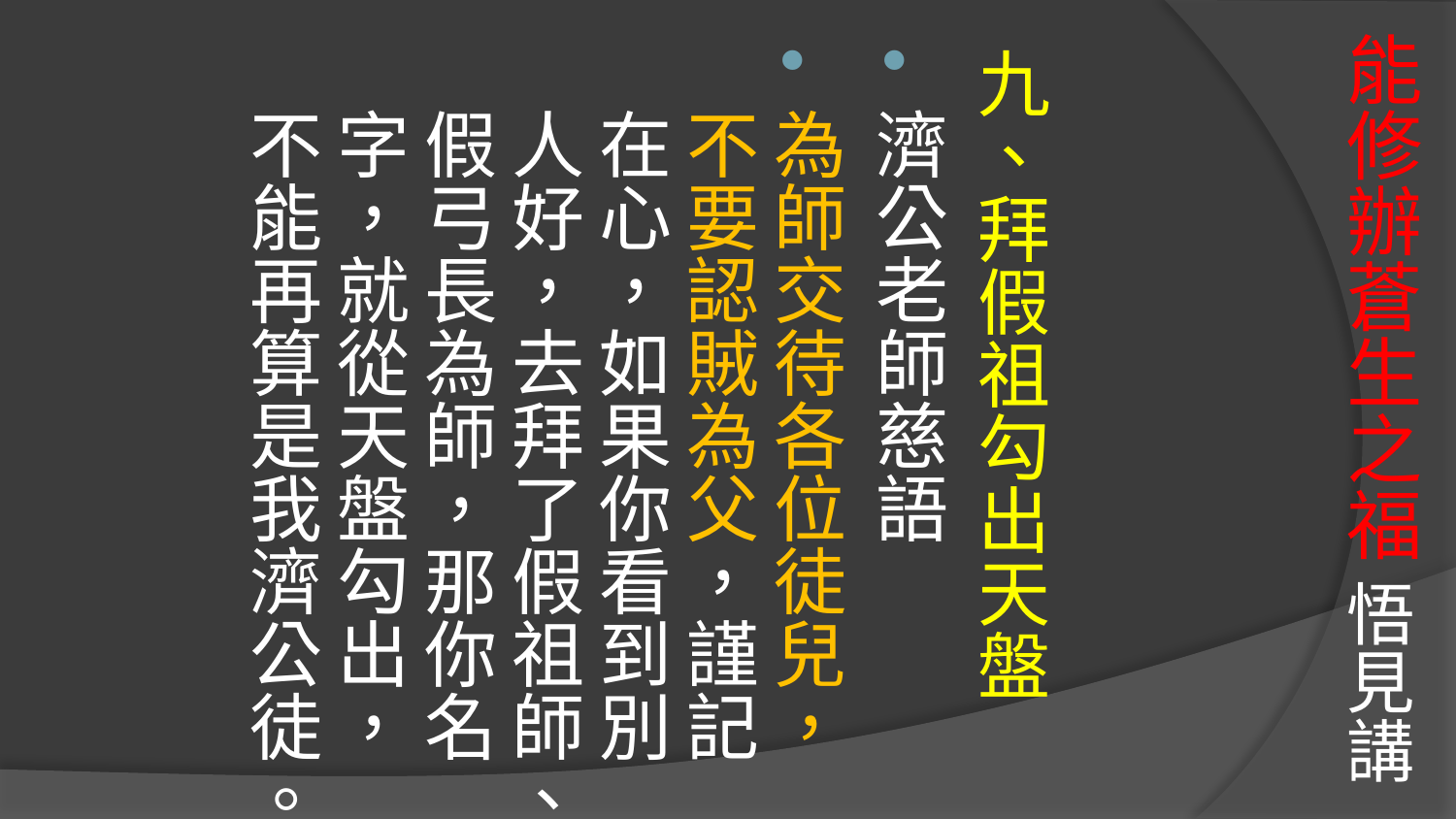

# 能修辦蒼生之福 悟見講
九、拜假祖勾出天盤
濟公老師慈語
為師交待各位徒兒，不要認賊為父，謹記在心，如果你看到別人好，去拜了假祖師、假弓長為師，那你名字，就從天盤勾出，不能再算是我濟公徒。